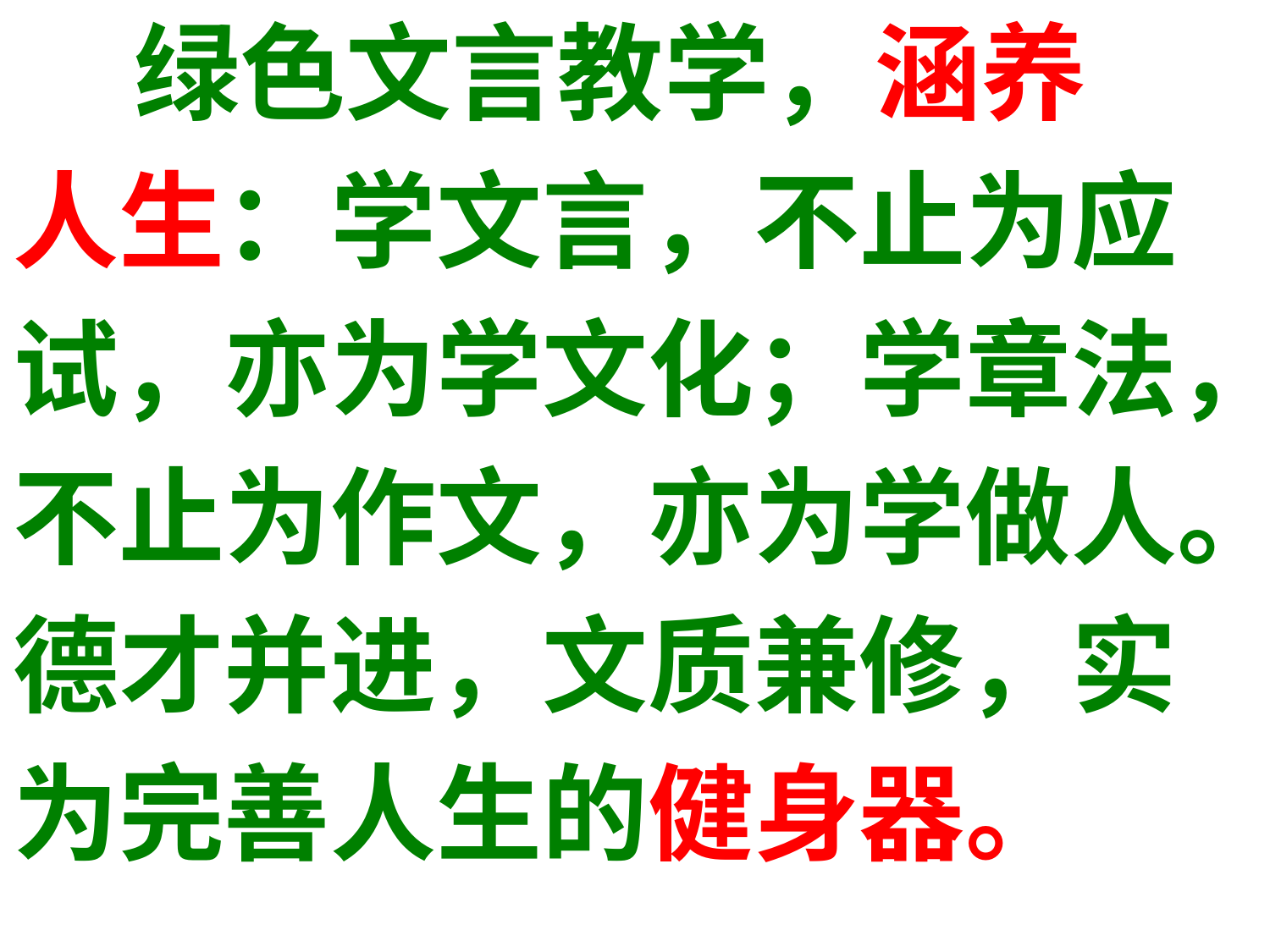

绿色文言教学，涵养
人生：学文言，不止为应
试，亦为学文化；学章法，
不止为作文，亦为学做人。
德才并进，文质兼修，实
为完善人生的健身器。